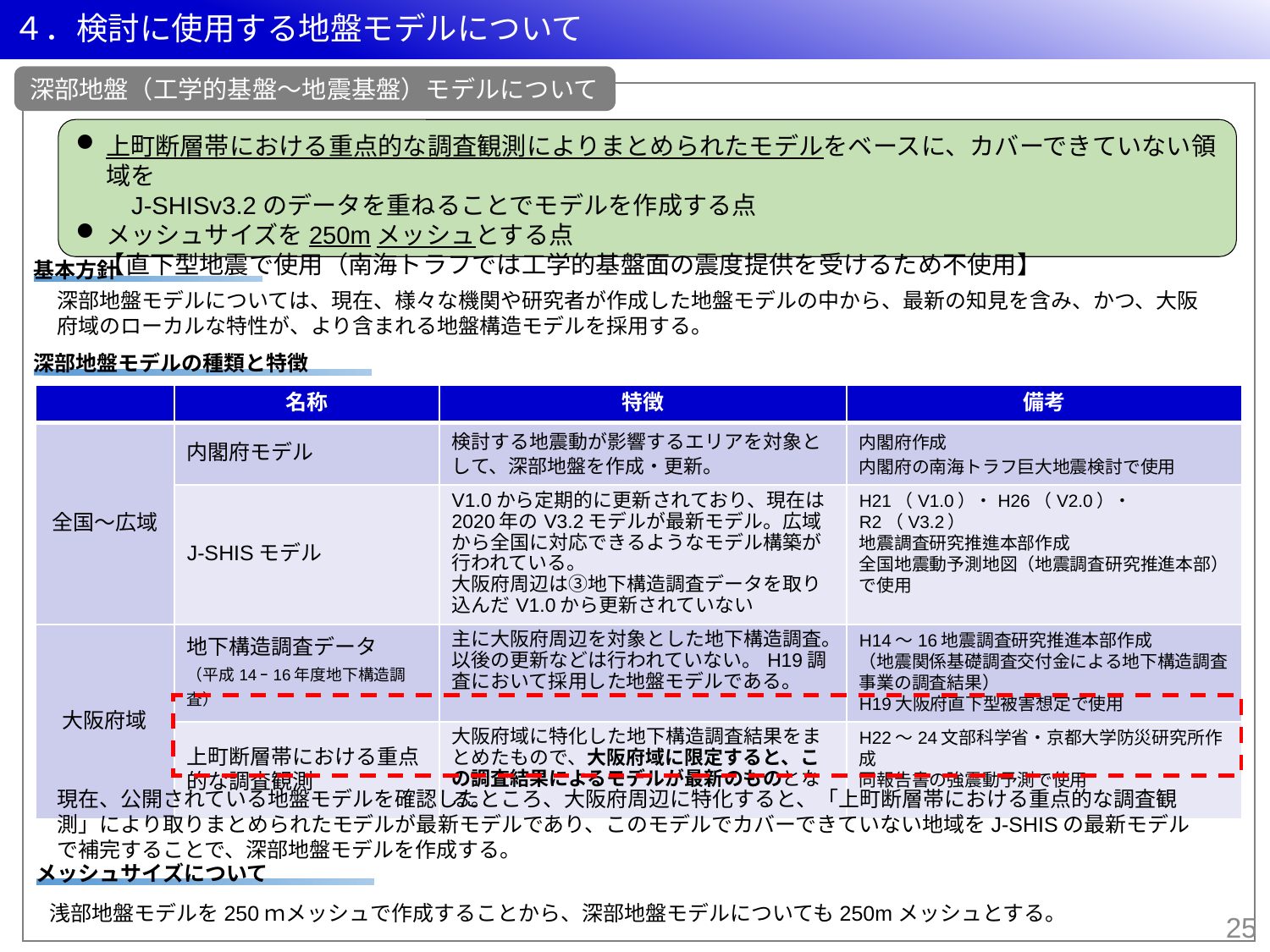

４．検討に使用する地盤モデルについて
深部地盤（工学的基盤～地震基盤）モデルについて

上町断層帯における重点的な調査観測によりまとめられたモデルをベースに、カバーできていない領域を
　　J-SHISv3.2のデータを重ねることでモデルを作成する点
メッシュサイズを250mメッシュとする点
　【直下型地震で使用（南海トラフでは工学的基盤面の震度提供を受けるため不使用】
基本方針
深部地盤モデルについては、現在、様々な機関や研究者が作成した地盤モデルの中から、最新の知見を含み、かつ、大阪府域のローカルな特性が、より含まれる地盤構造モデルを採用する。
深部地盤モデルの種類と特徴
|  | 名称 | 特徴 | 備考 |
| --- | --- | --- | --- |
| 全国～広域 | 内閣府モデル | 検討する地震動が影響するエリアを対象として、深部地盤を作成・更新。 | 内閣府作成 内閣府の南海トラフ巨大地震検討で使用 |
|  | J-SHISモデル | V1.0から定期的に更新されており、現在は2020年のV3.2モデルが最新モデル。広域から全国に対応できるようなモデル構築が行われている。 大阪府周辺は③地下構造調査データを取り込んだV1.0から更新されていない | H21（V1.0）・H26（V2.0）・R2（V3.2） 地震調査研究推進本部作成 全国地震動予測地図（地震調査研究推進本部）で使用 |
| 大阪府域 | 地下構造調査データ （平成14ｰ16年度地下構造調査） | 主に大阪府周辺を対象とした地下構造調査。以後の更新などは行われていない。H19調査において採用した地盤モデルである。 | H14～16地震調査研究推進本部作成 （地震関係基礎調査交付金による地下構造調査事業の調査結果） H19大阪府直下型被害想定で使用 |
|  | 上町断層帯における重点的な調査観測 | 大阪府域に特化した地下構造調査結果をまとめたもので、大阪府域に限定すると、この調査結果によるモデルが最新のものとなる。 | H22～24文部科学省・京都大学防災研究所作成 同報告書の強震動予測で使用 |

現在、公開されている地盤モデルを確認したところ、大阪府周辺に特化すると、「上町断層帯における重点的な調査観測」により取りまとめられたモデルが最新モデルであり、このモデルでカバーできていない地域をJ-SHISの最新モデルで補完することで、深部地盤モデルを作成する。
メッシュサイズについて
浅部地盤モデルを250ｍメッシュで作成することから、深部地盤モデルについても250mメッシュとする。
25